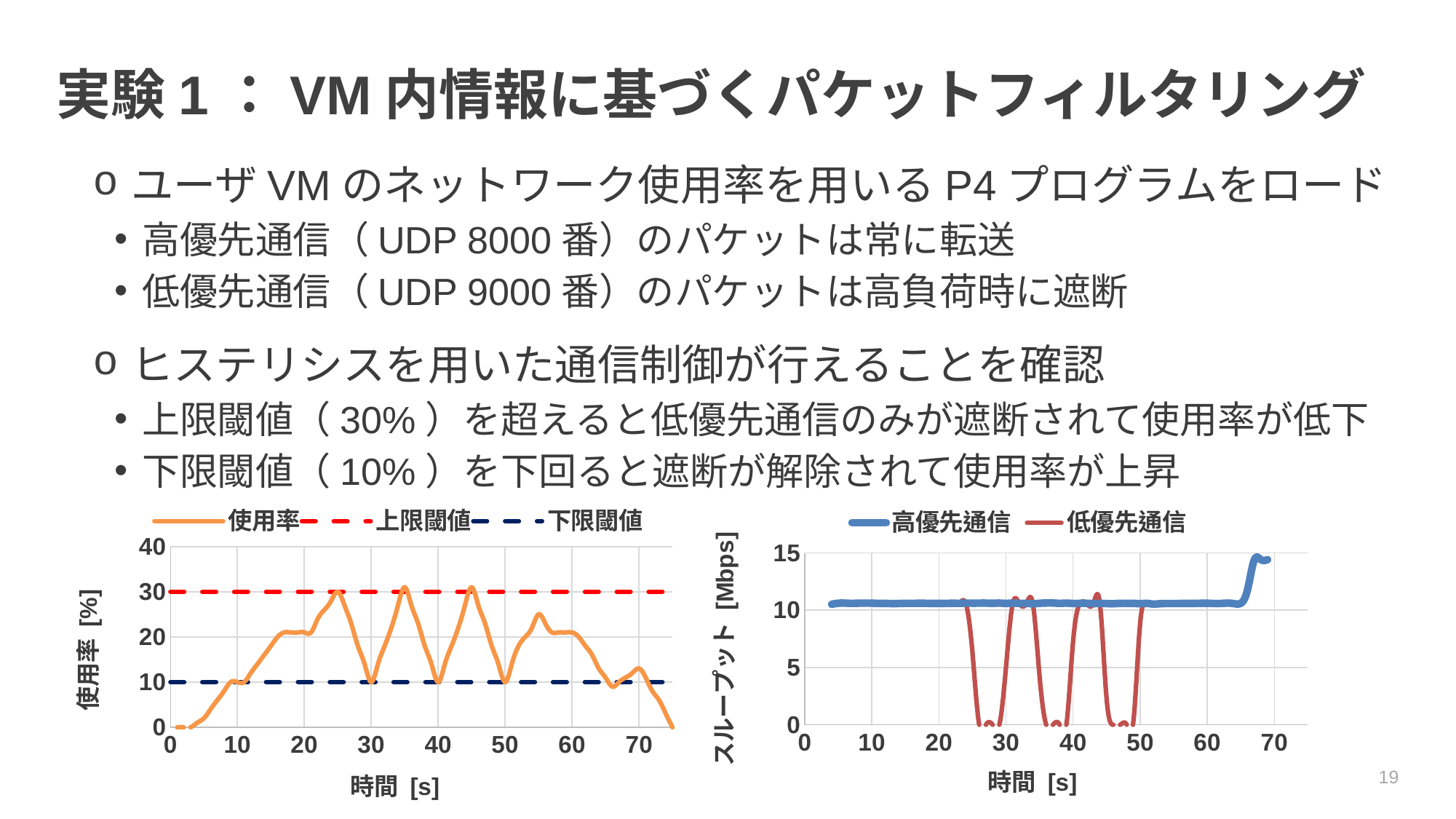

# 実験1：VM内情報に基づくパケットフィルタリング
ユーザVMのネットワーク使用率を用いるP4プログラムをロード
高優先通信（UDP 8000番）のパケットは常に転送
低優先通信（UDP 9000番）のパケットは高負荷時に遮断
ヒステリシスを用いた通信制御が行えることを確認
上限閾値（30%）を超えると低優先通信のみが遮断されて使用率が低下
下限閾値（10%）を下回ると遮断が解除されて使用率が上昇

### Chart

| Category |  |  |
|---|---|---|

### Chart

| Category |  |  |  |
|---|---|---|---|
19